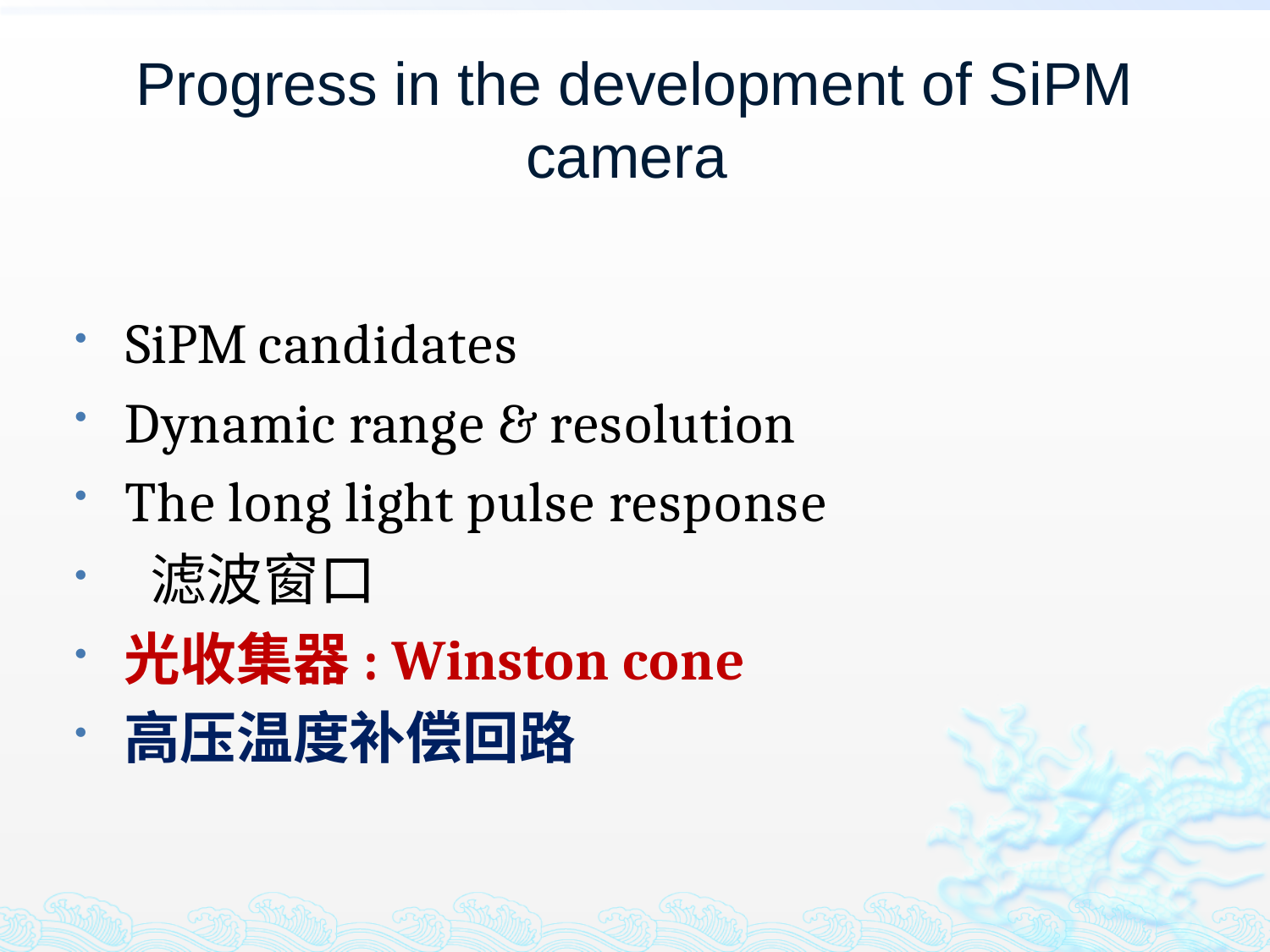

# Progress in the development of SiPM camera

SiPM candidates
Dynamic range & resolution
The long light pulse response
 滤波窗口
光收集器: Winston cone
高压温度补偿回路